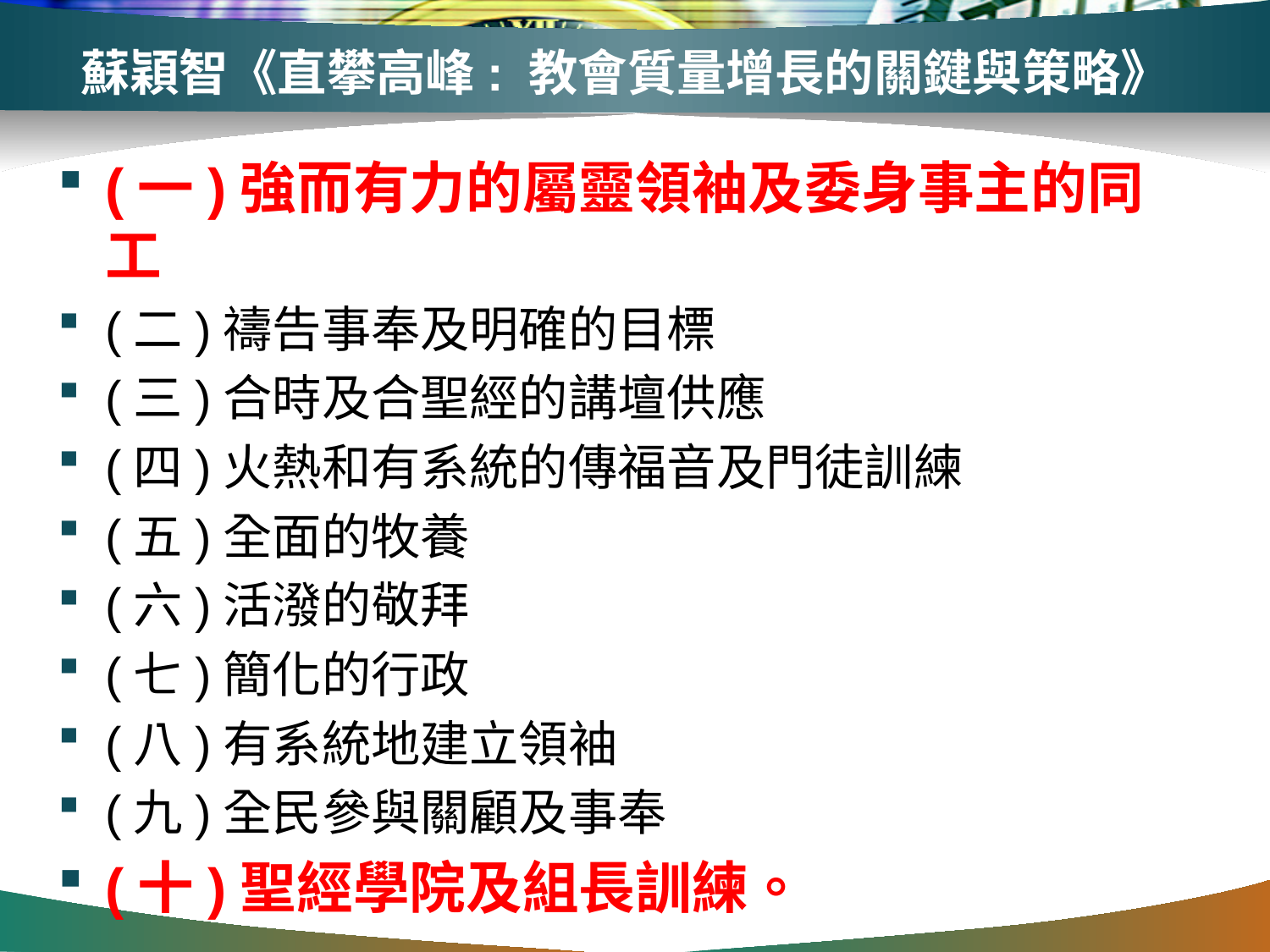

# 蘇穎智《直攀高峰: 教會質量增長的關鍵與策略》
(一)強而有力的屬靈領袖及委身事主的同工
(二)禱告事奉及明確的目標
(三)合時及合聖經的講壇供應
(四)火熱和有系統的傳福音及門徒訓練
(五)全面的牧養
(六)活潑的敬拜
(七)簡化的行政
(八)有系統地建立領袖
(九)全民參與關顧及事奉
(十)聖經學院及組長訓練。